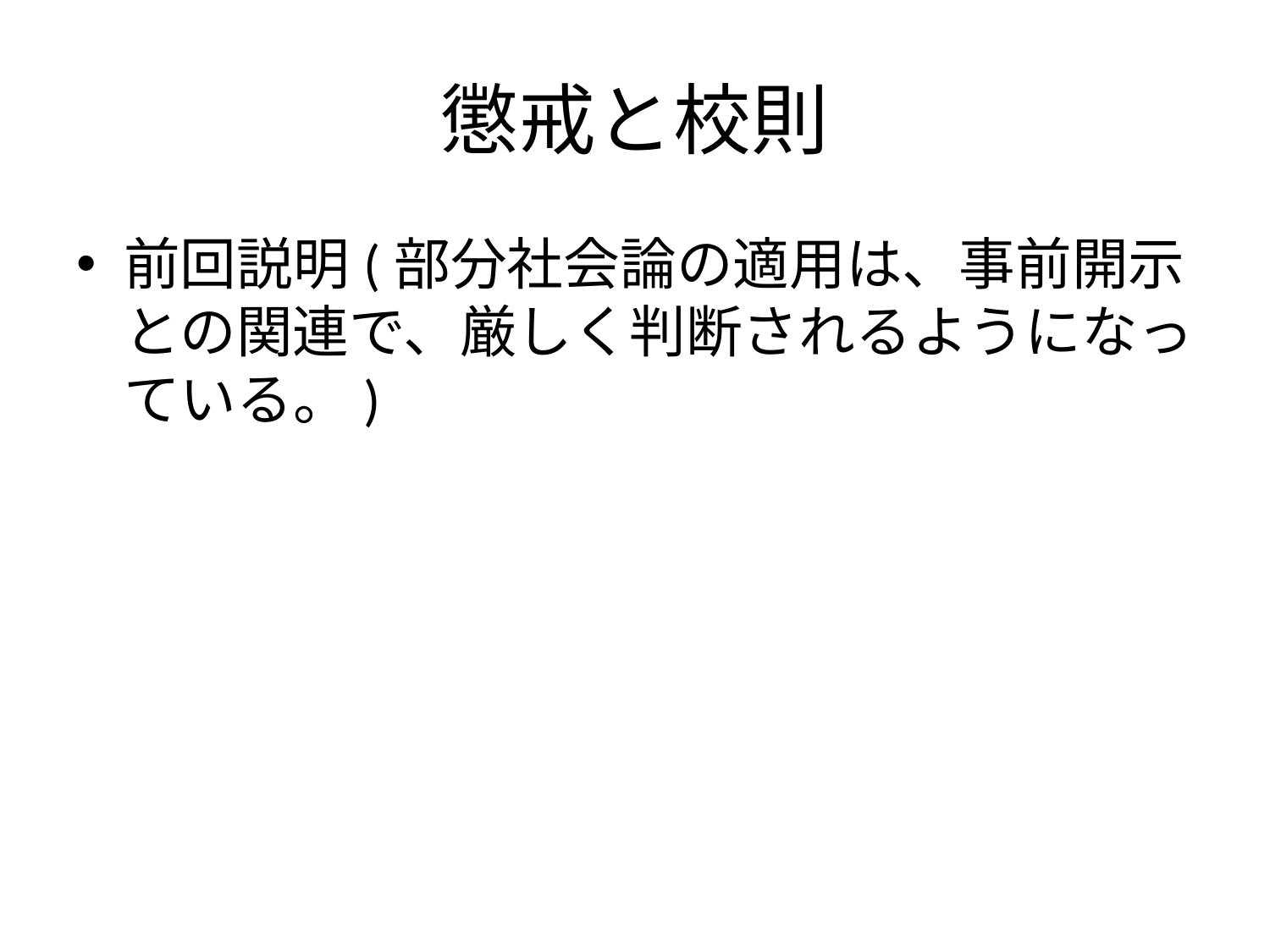

# 懲戒と校則
前回説明(部分社会論の適用は、事前開示との関連で、厳しく判断されるようになっている。)